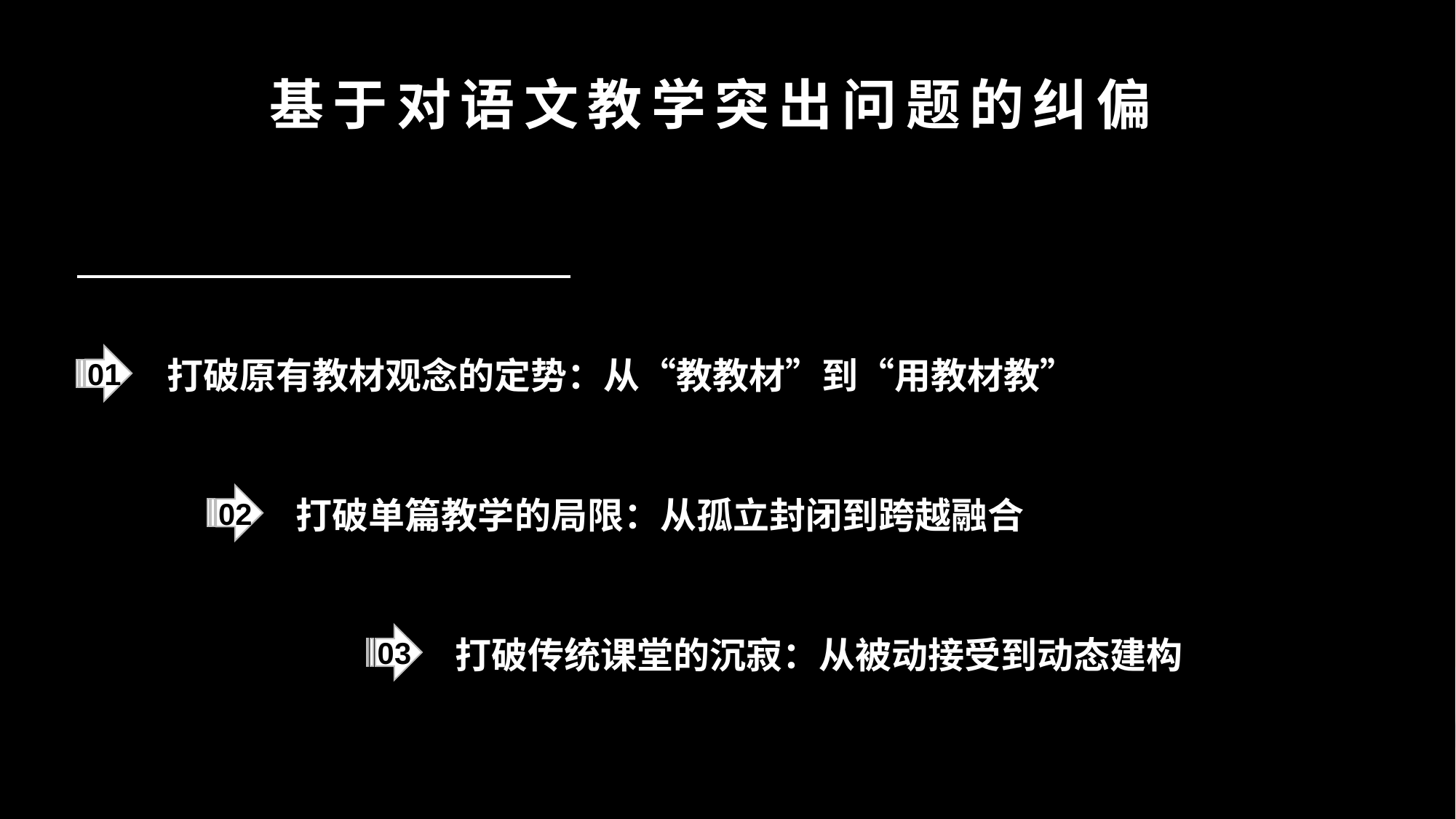

# 基于对语文教学突出问题的纠偏
打破原有教材观念的定势：从“教教材”到“用教材教”

01
打破单篇教学的局限：从孤立封闭到跨越融合

02
打破传统课堂的沉寂：从被动接受到动态建构

03